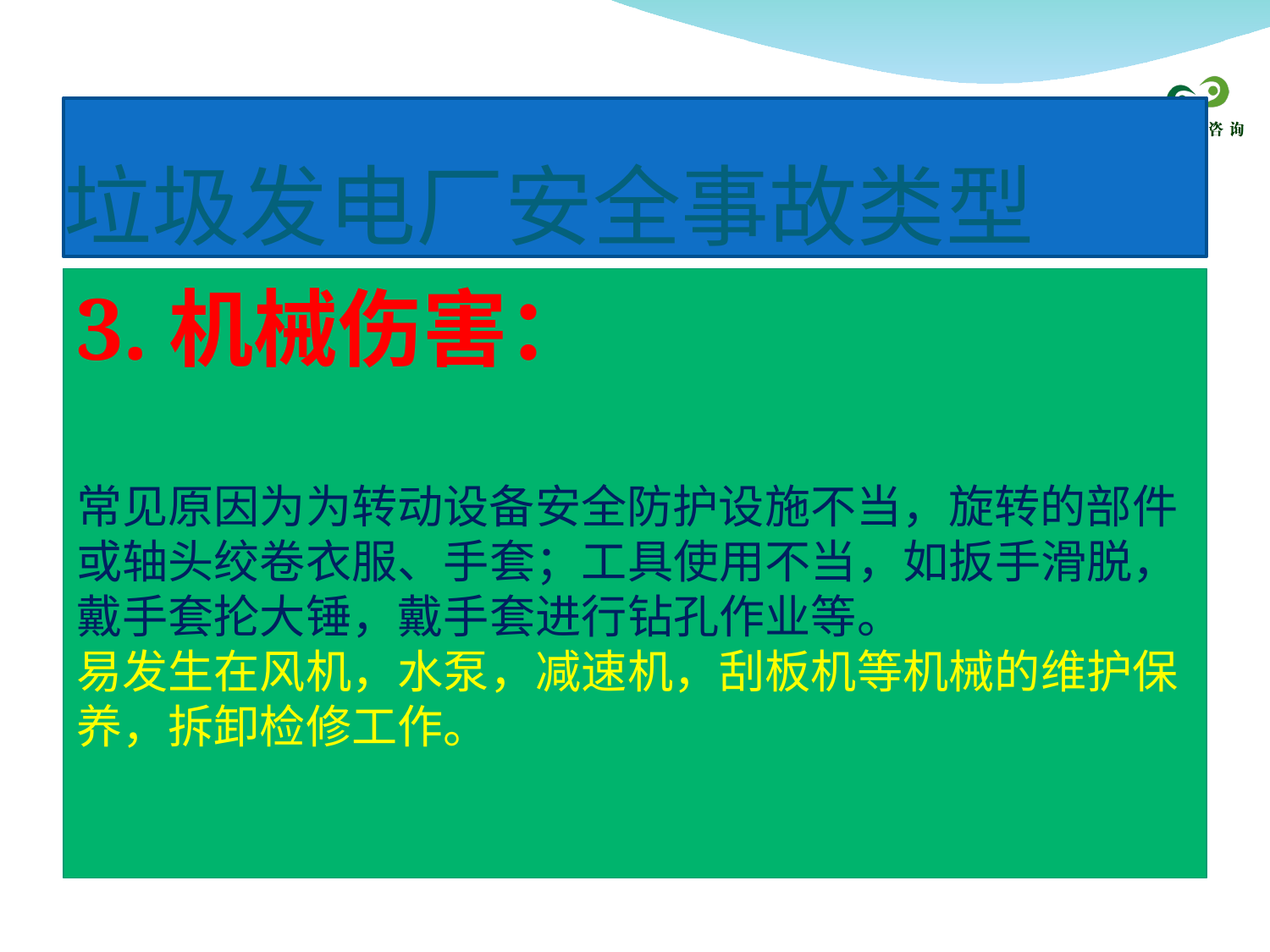

垃圾发电厂安全事故类型
3.机械伤害：

常见原因为为转动设备安全防护设施不当，旋转的部件或轴头绞卷衣服、手套；工具使用不当，如扳手滑脱，戴手套抡大锤，戴手套进行钻孔作业等。
易发生在风机，水泵，减速机，刮板机等机械的维护保养，拆卸检修工作。